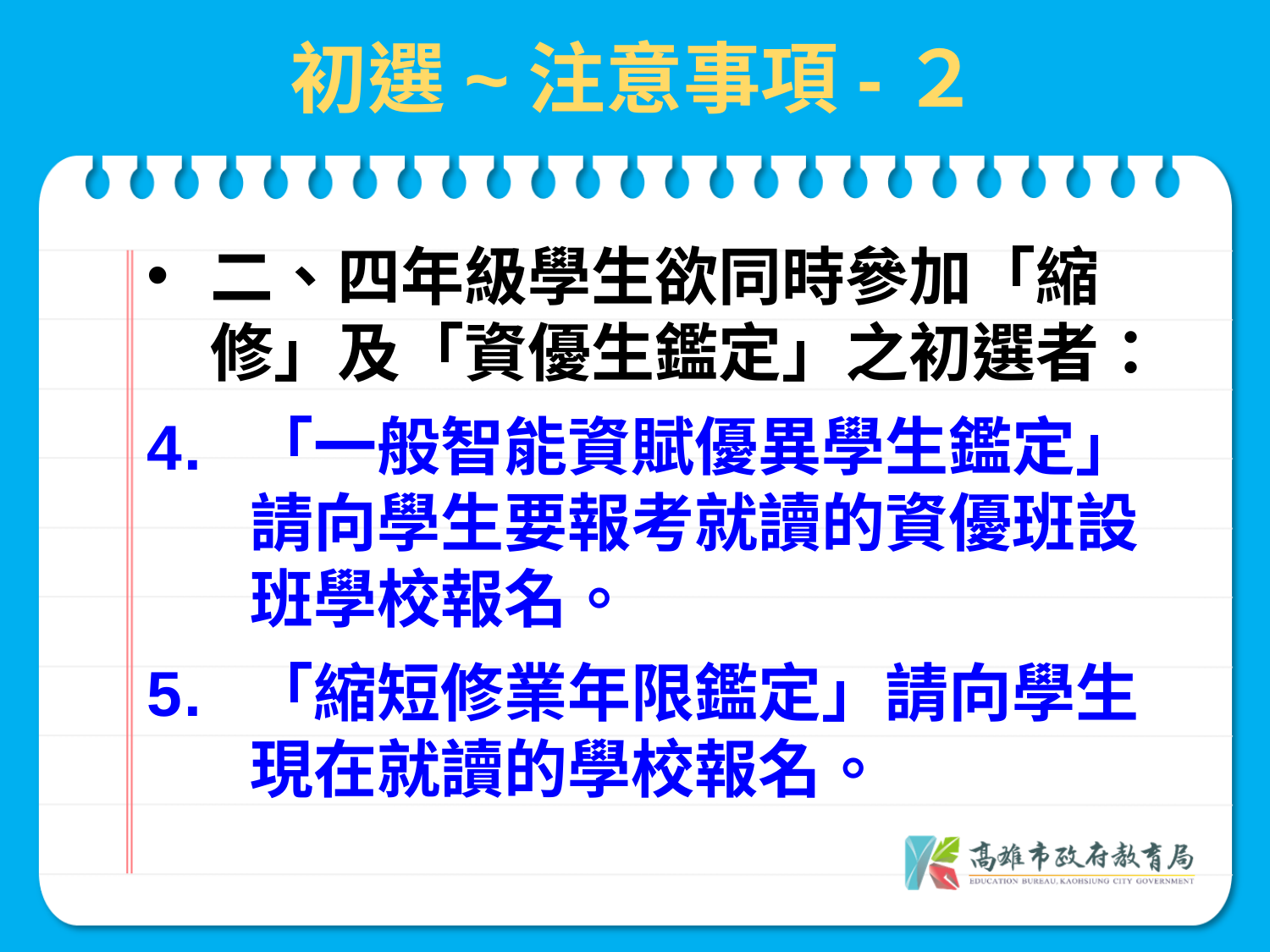

初選~注意事項-２
二、四年級學生欲同時參加「縮修」及「資優生鑑定」之初選者：
「一般智能資賦優異學生鑑定」請向學生要報考就讀的資優班設班學校報名。
「縮短修業年限鑑定」請向學生現在就讀的學校報名。